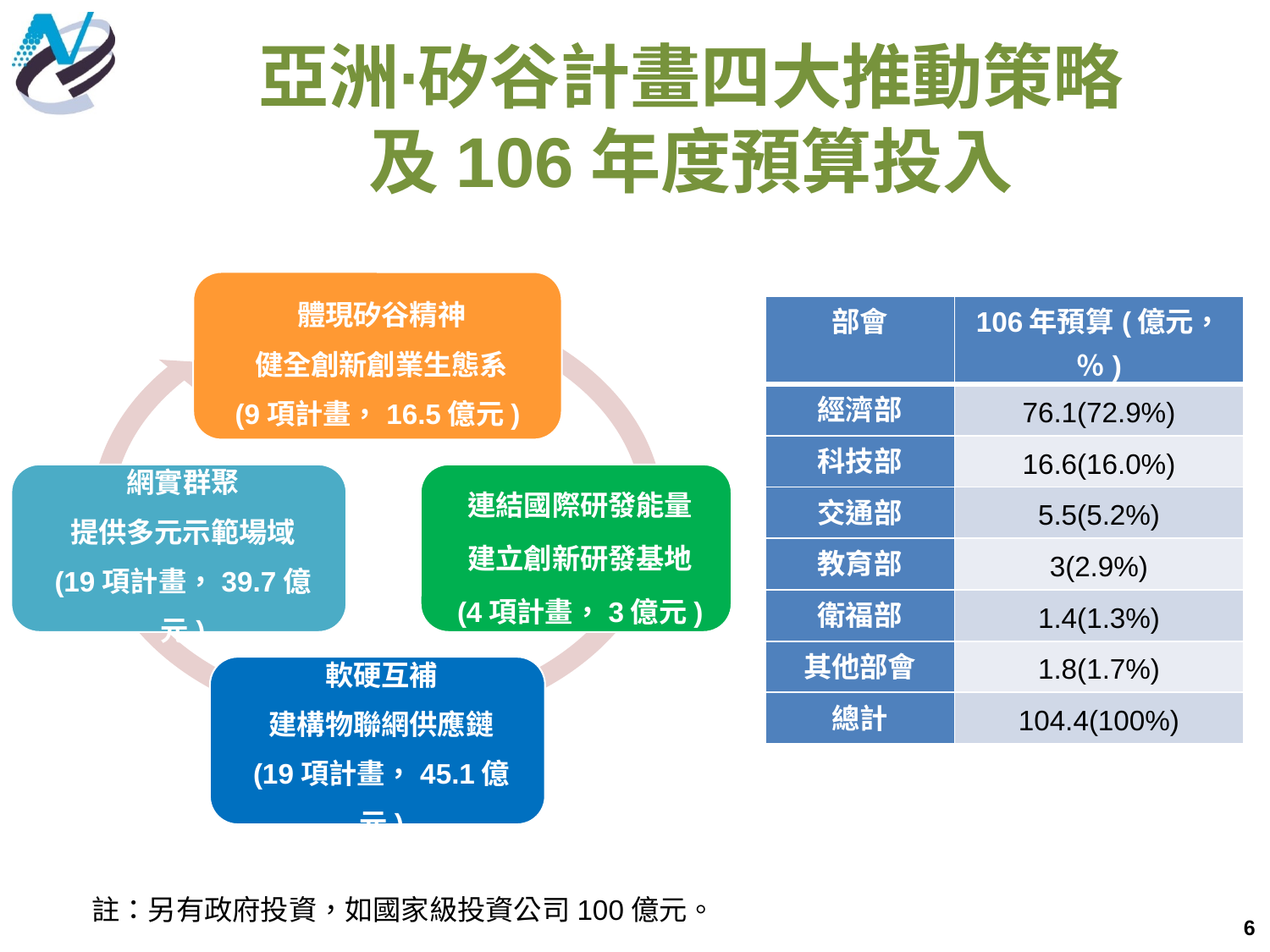

亞洲∙矽谷計畫四大推動策略
及106年度預算投入
體現矽谷精神
健全創新創業生態系
(9項計畫，16.5億元)
連結國際研發能量
建立創新研發基地
(4項計畫，3億元)
軟硬互補
建構物聯網供應鏈
(19項計畫，45.1億元)
網實群聚
提供多元示範場域
(19項計畫，39.7億元)
| 部會 | 106年預算(億元，％) |
| --- | --- |
| 經濟部 | 76.1(72.9%) |
| 科技部 | 16.6(16.0%) |
| 交通部 | 5.5(5.2%) |
| 教育部 | 3(2.9%) |
| 衛福部 | 1.4(1.3%) |
| 其他部會 | 1.8(1.7%) |
| 總計 | 104.4(100%) |
資料來源: 行政院主計總處
註：另有政府投資，如國家級投資公司100億元。
6